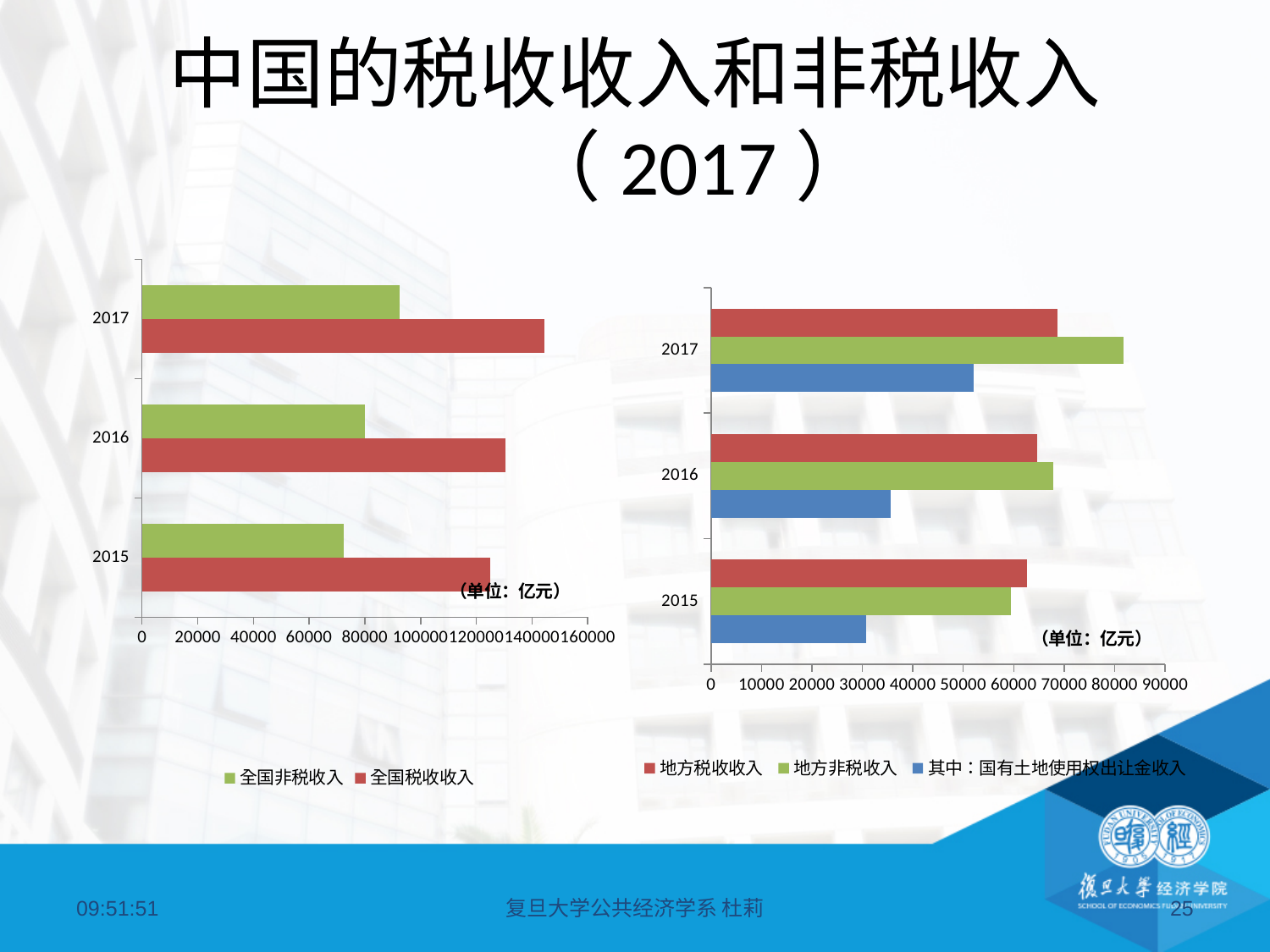

# 中国的税收收入和非税收入 （2017）

### Chart

| Category | 全国税收收入 | 全国非税收入 |
|---|---|---|
| 2015 | 124922.20000000001 | 72480.0 |
| 2016 | 130360.73000000001 | 80120.15 |
| 2017 | 144345.91000000003 | 92390.01 |

### Chart

| Category | 其中：国有土地使用权出让金收入 | 地方非税收入 | 地方税收收入 |
|---|---|---|---|
| 2015 | 30783.8 | 59496.15 | 62661.93 |
| 2016 | 35638.69 | 67815.28 | 64691.69 |
| 2017 | 52059.01 | 81768.83 | 68651.31000000003 |
09:51:51
复旦大学公共经济学系 杜莉
25